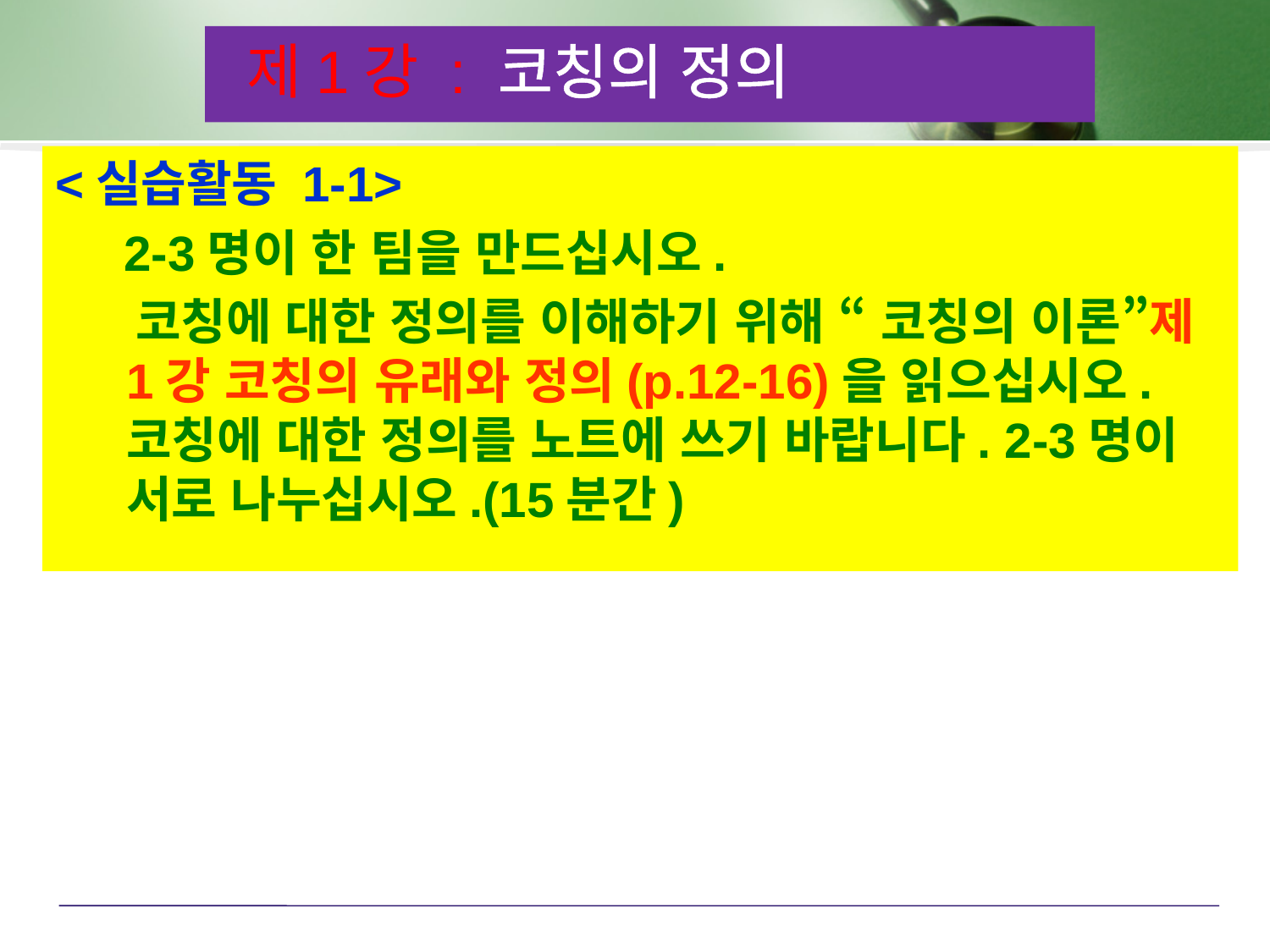

제1강 : 코칭의 정의
<실습활동 1-1>
     2-3명이 한 팀을 만드십시오.
     코칭에 대한 정의를 이해하기 위해 “ 코칭의 이론”제1강 코칭의 유래와 정의(p.12-16)을 읽으십시오. 코칭에 대한 정의를 노트에 쓰기 바랍니다. 2-3명이 서로 나누십시오.(15분간)